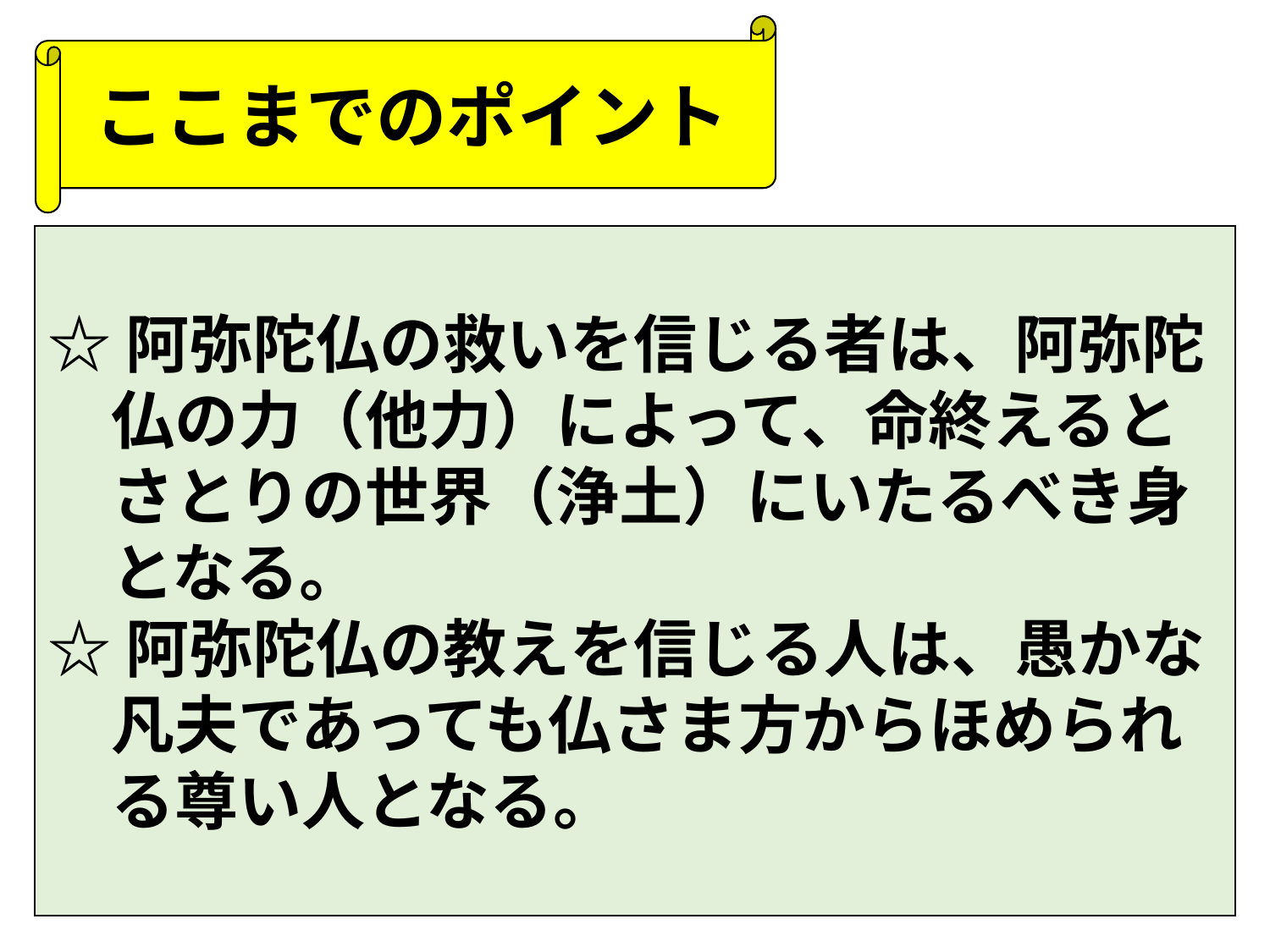

ここまでのポイント
☆阿弥陀仏の救いを信じる者は、阿弥陀
　仏の力（他力）によって、命終えると
　さとりの世界（浄土）にいたるべき身
　となる。
☆阿弥陀仏の教えを信じる人は、愚かな
　凡夫であっても仏さま方からほめられ
　る尊い人となる。